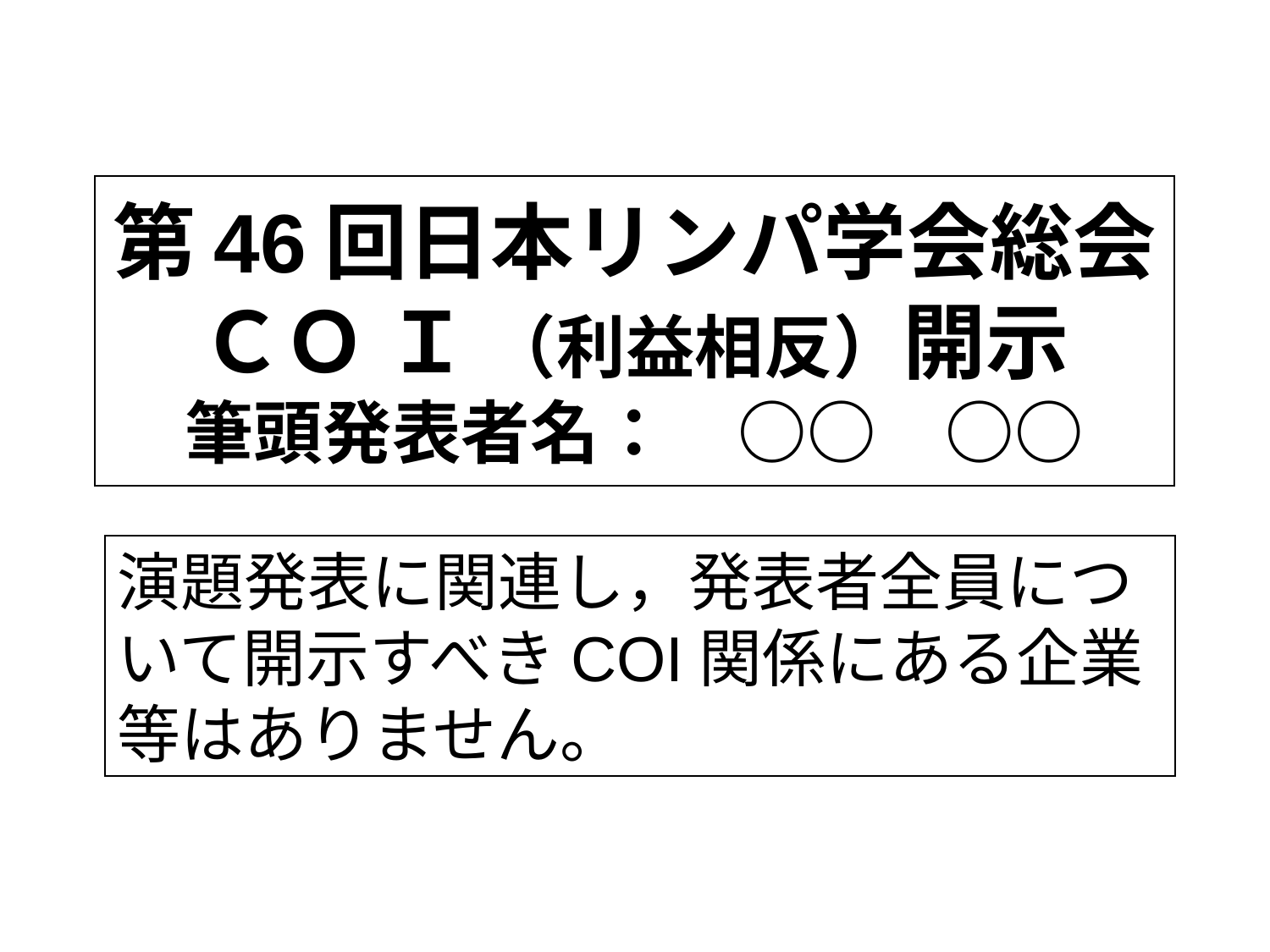

# 第46回日本リンパ学会総会 ＣＯ Ｉ （利益相反）開示 筆頭発表者名：　○○　○○
演題発表に関連し，発表者全員について開示すべきCOI関係にある企業等はありません。